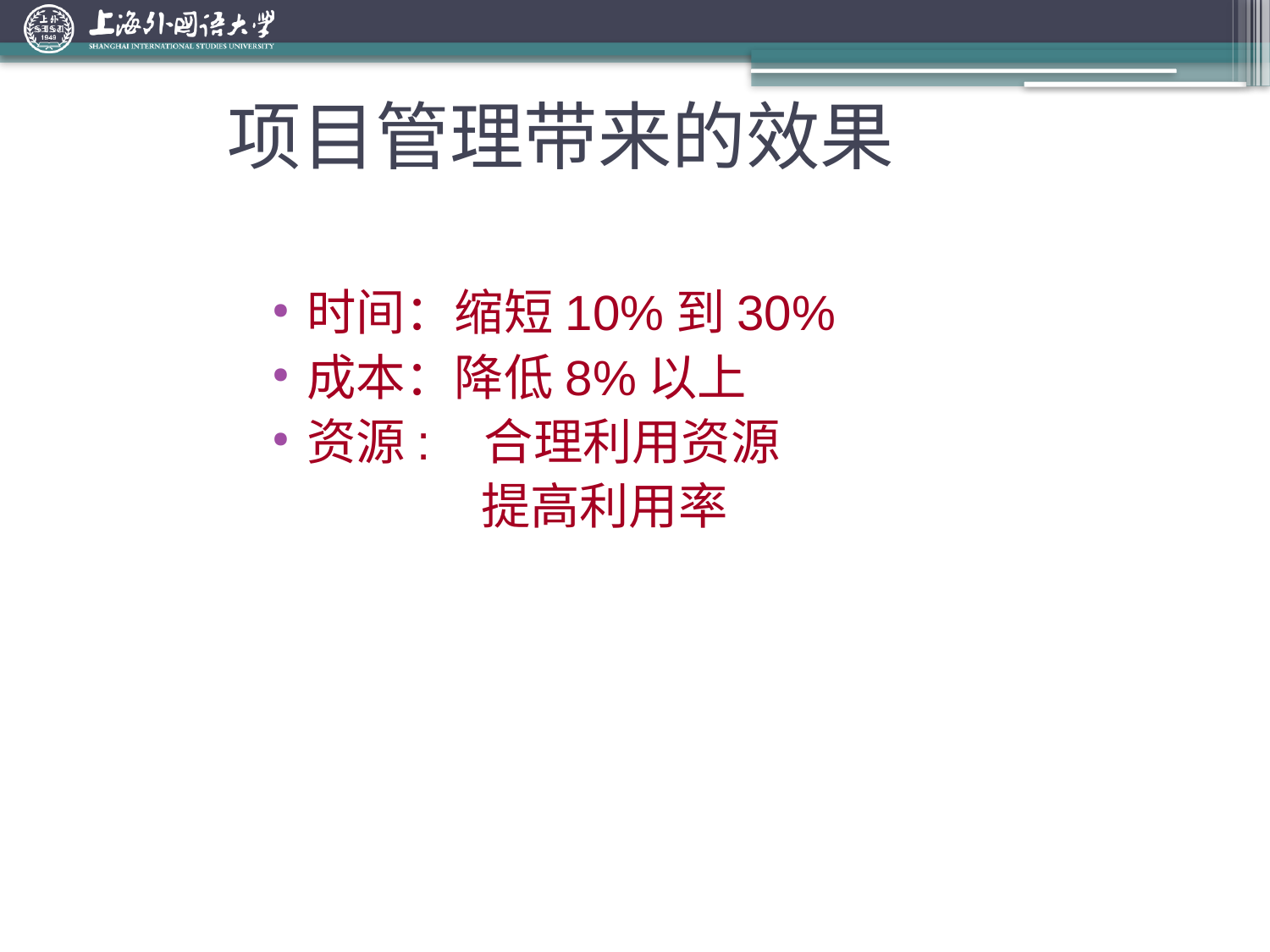

# 项目管理带来的效果
时间：缩短10%到30%
成本：降低8%以上
资源:   合理利用资源
                  提高利用率